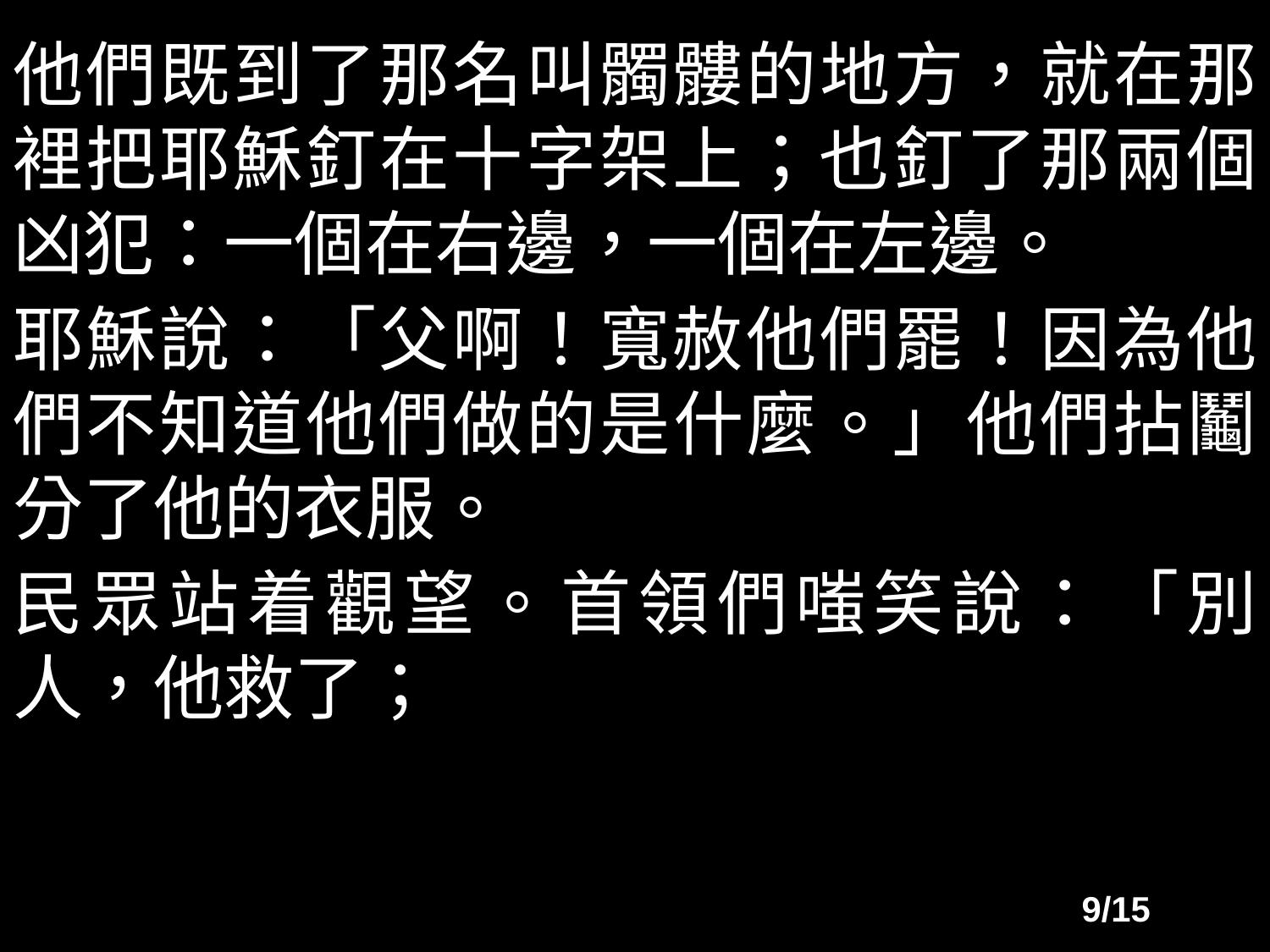

他們既到了那名叫髑髏的地方，就在那裡把耶穌釘在十字架上；也釘了那兩個凶犯：一個在右邊，一個在左邊。
耶穌說：「父啊！寬赦他們罷！因為他們不知道他們做的是什麼。」他們拈鬮分了他的衣服。
民眾站着觀望。首領們嗤笑說：「別人，他救了；
9/15